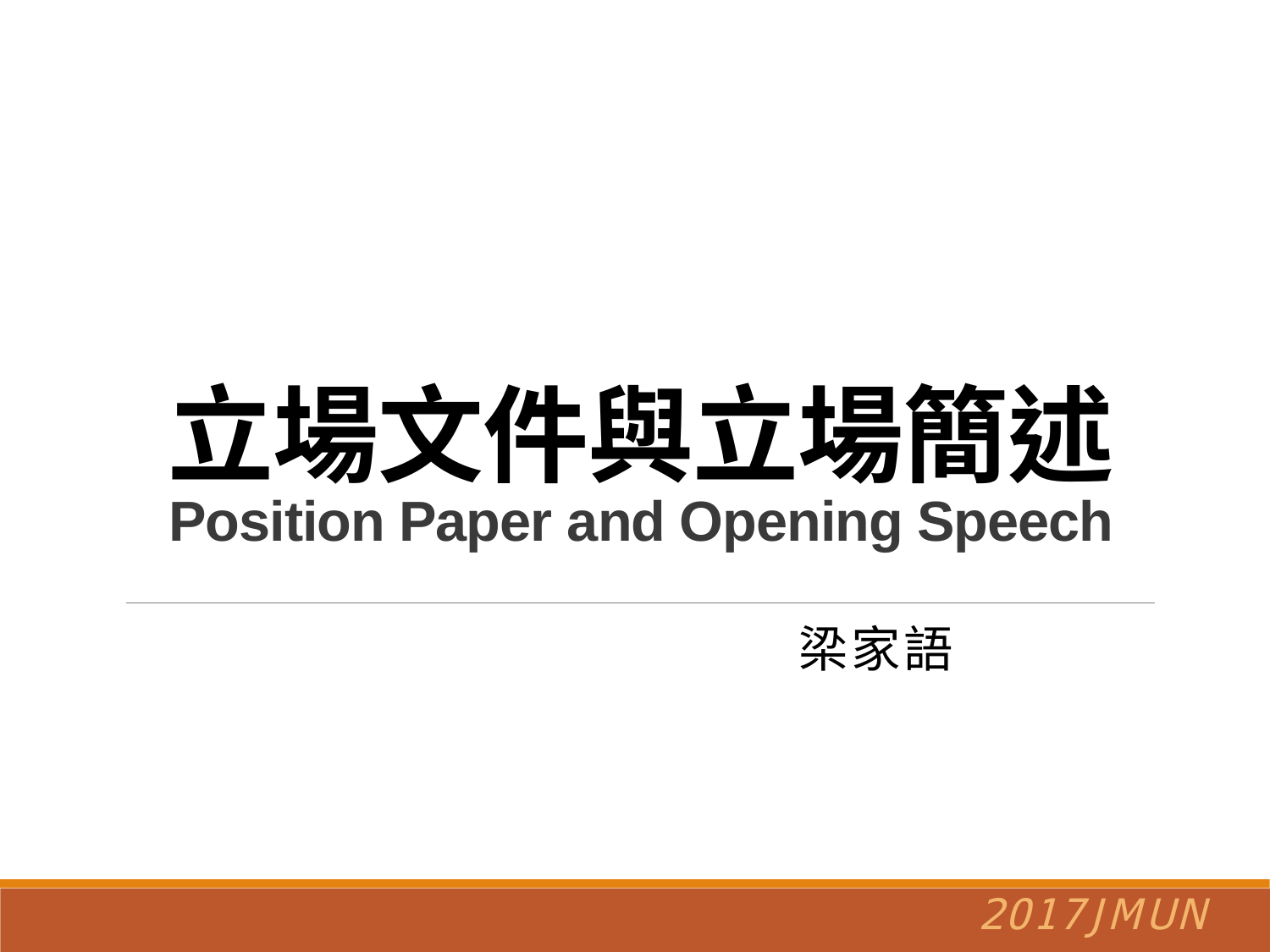

# 立場文件與立場簡述
Position Paper and Opening Speech
梁家語
2017JMUN